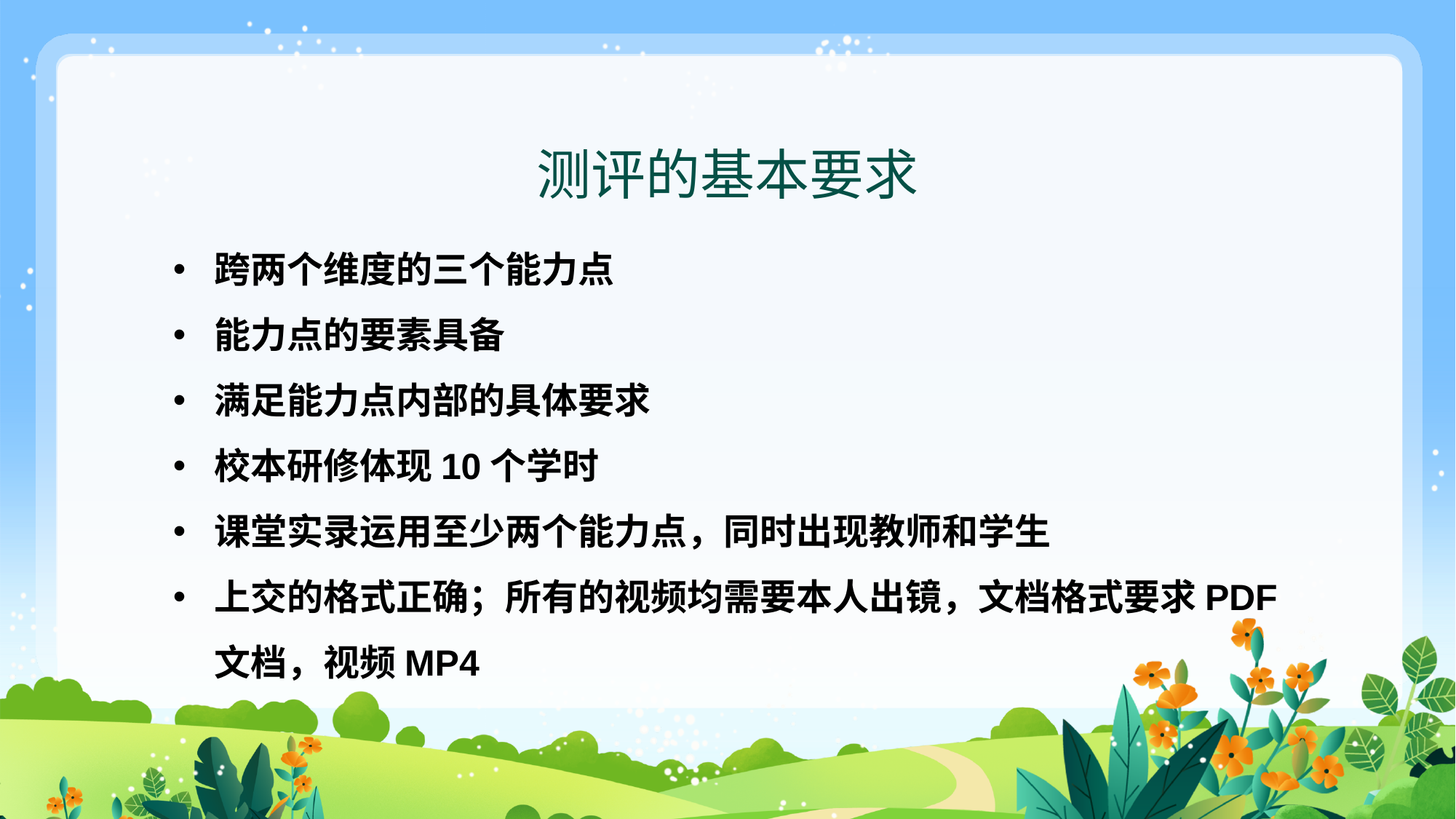

测评的基本要求
跨两个维度的三个能力点
能力点的要素具备
满足能力点内部的具体要求
校本研修体现10个学时
课堂实录运用至少两个能力点，同时出现教师和学生
上交的格式正确；所有的视频均需要本人出镜，文档格式要求PDF文档，视频MP4